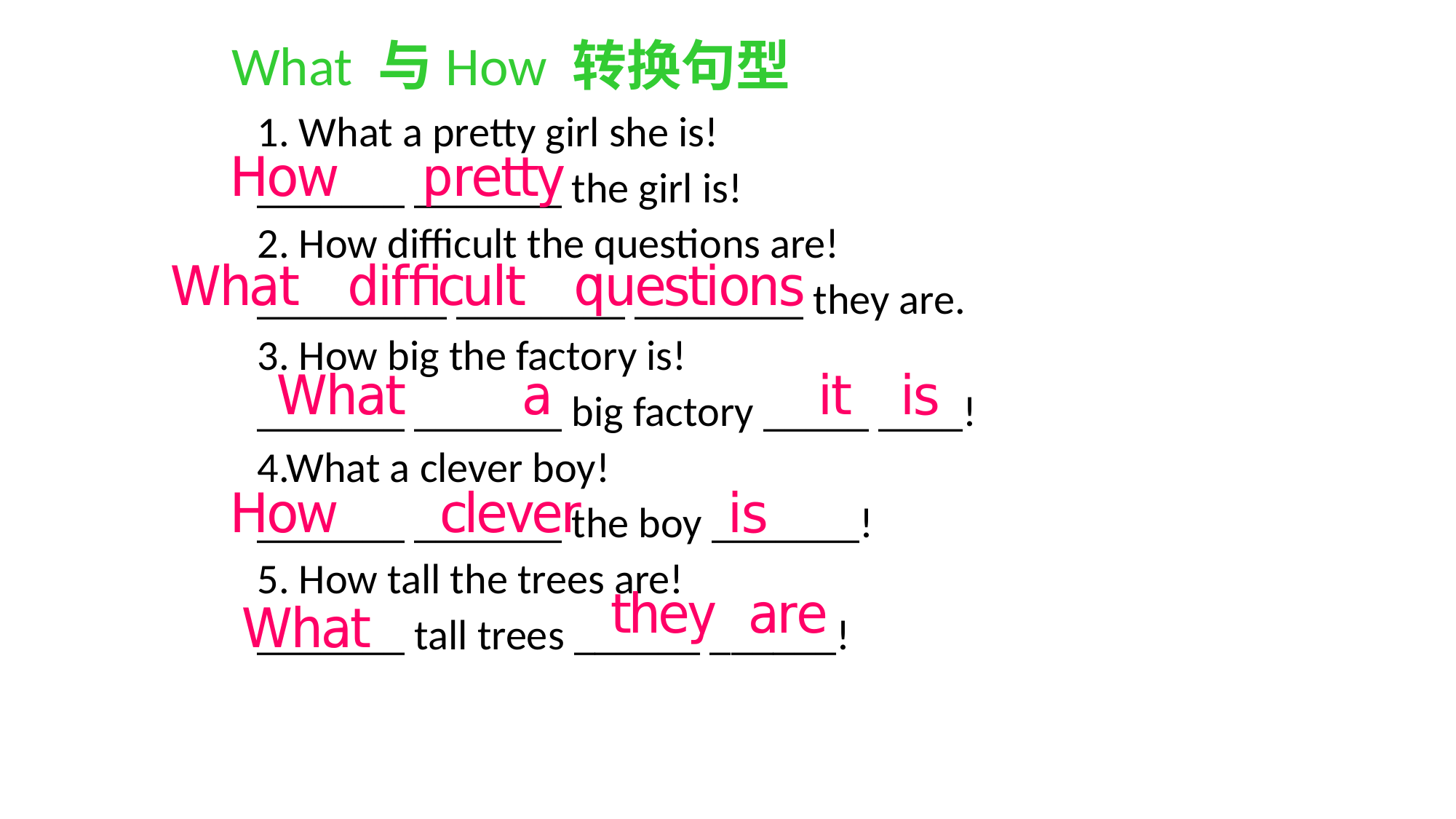

# What 与How 转换句型
1. What a pretty girl she is!
_______ _______ the girl is!
2. How difficult the questions are!
_________ ________ ________ they are.
3. How big the factory is!
_______ _______ big factory _____ ____!
4.What a clever boy!
_______ _______ the boy _______!
5. How tall the trees are!
_______ tall trees ______ ______!

How     pretty
What   difficult   questions
What       a
 it   is
How      clever
is
they  are
What